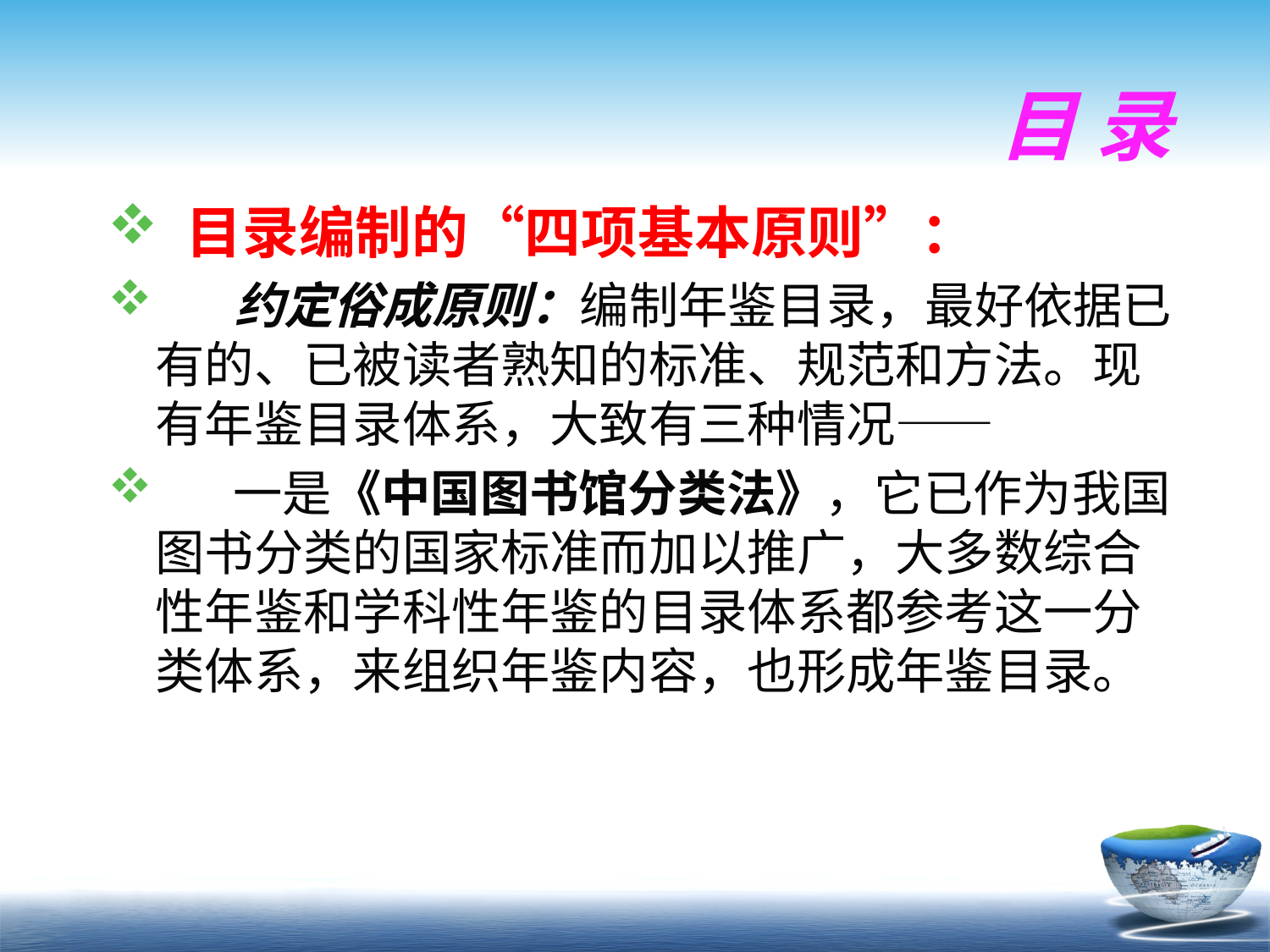

# 目 录
 目录编制的“四项基本原则”：
      约定俗成原则：编制年鉴目录，最好依据已有的、已被读者熟知的标准、规范和方法。现有年鉴目录体系，大致有三种情况——
      一是《中国图书馆分类法》，它已作为我国图书分类的国家标准而加以推广，大多数综合性年鉴和学科性年鉴的目录体系都参考这一分类体系，来组织年鉴内容，也形成年鉴目录。